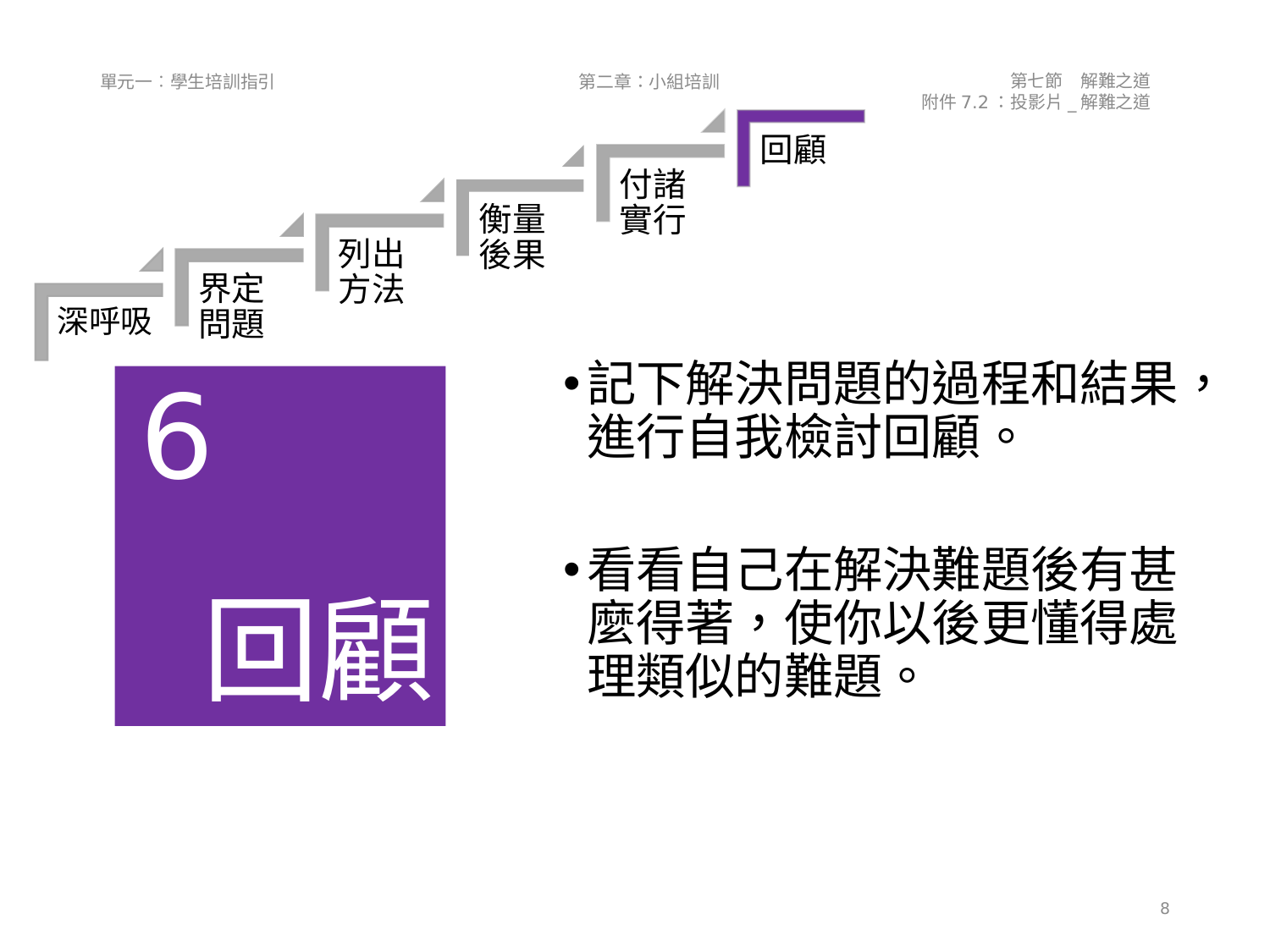

深呼吸
界定問題
列出方法
衡量後果
付諸實行
回顧
記下解決問題的過程和結果，進行自我檢討回顧。

看看自己在解決難題後有甚麼得著，使你以後更懂得處理類似的難題。
6
回顧
8